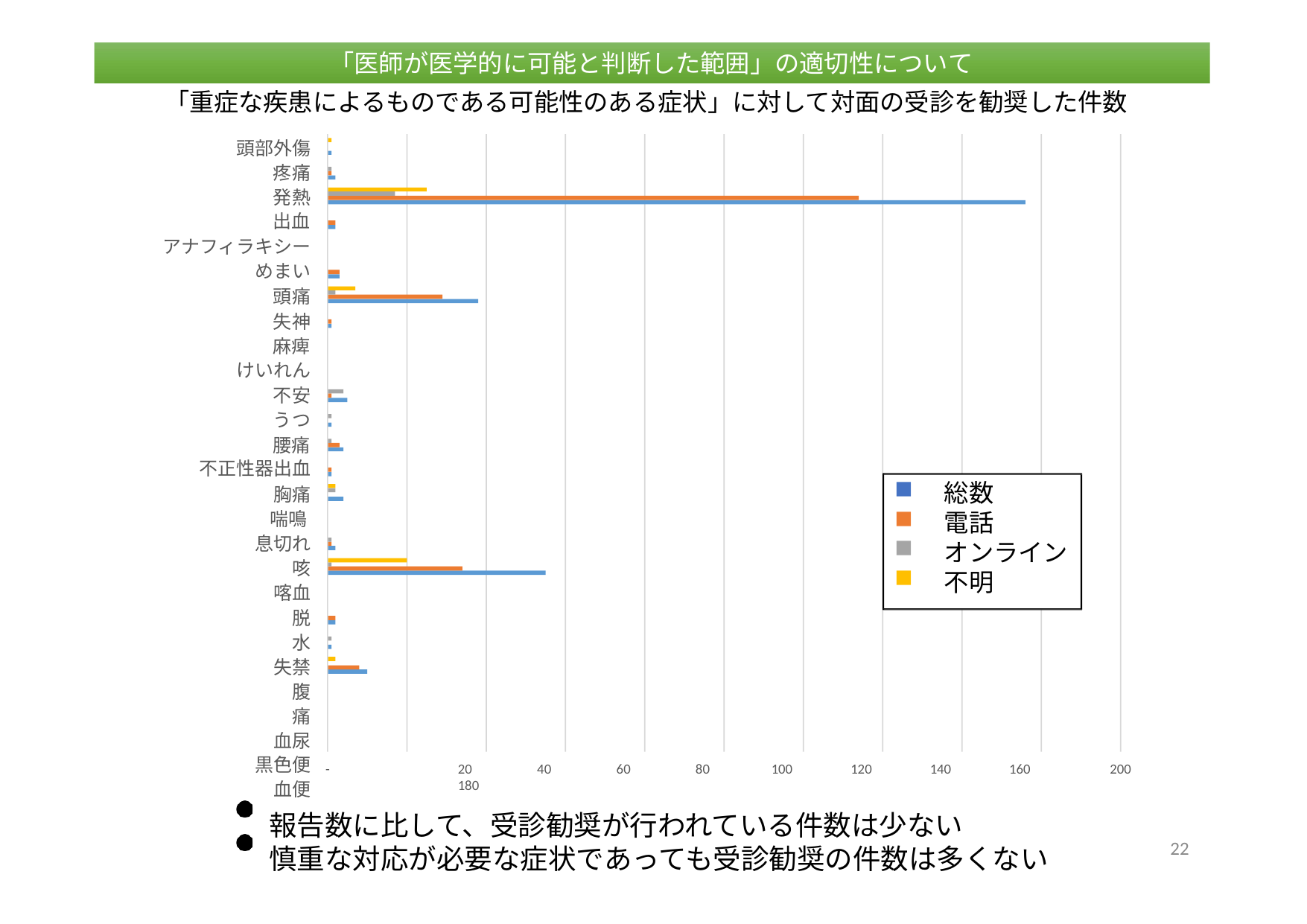

「医師が医学的に可能と判断した範囲」の適切性について
「重症な疾患によるものである可能性のある症状」に対して対面の受診を勧奨した件数

「医師が医学的に可能と判断した範囲」の適切性について
頭部外傷
疼痛 発熱 出血
アナフィラキシー
めまい
頭痛 失神 麻痺
けいれん
不安 うつ 腰痛
不正性器出血
胸痛 喘鳴  息切れ
咳 喀血
脱水 失禁
腹痛 血尿
黒色便
血便

総数
電話
オンライン
不明

-	20	40	60	80	100	120	140	160	180

報告数に比して、受診勧奨が行われている件数は少ない
慎重な対応が必要な症状であっても受診勧奨の件数は多くない
200

22